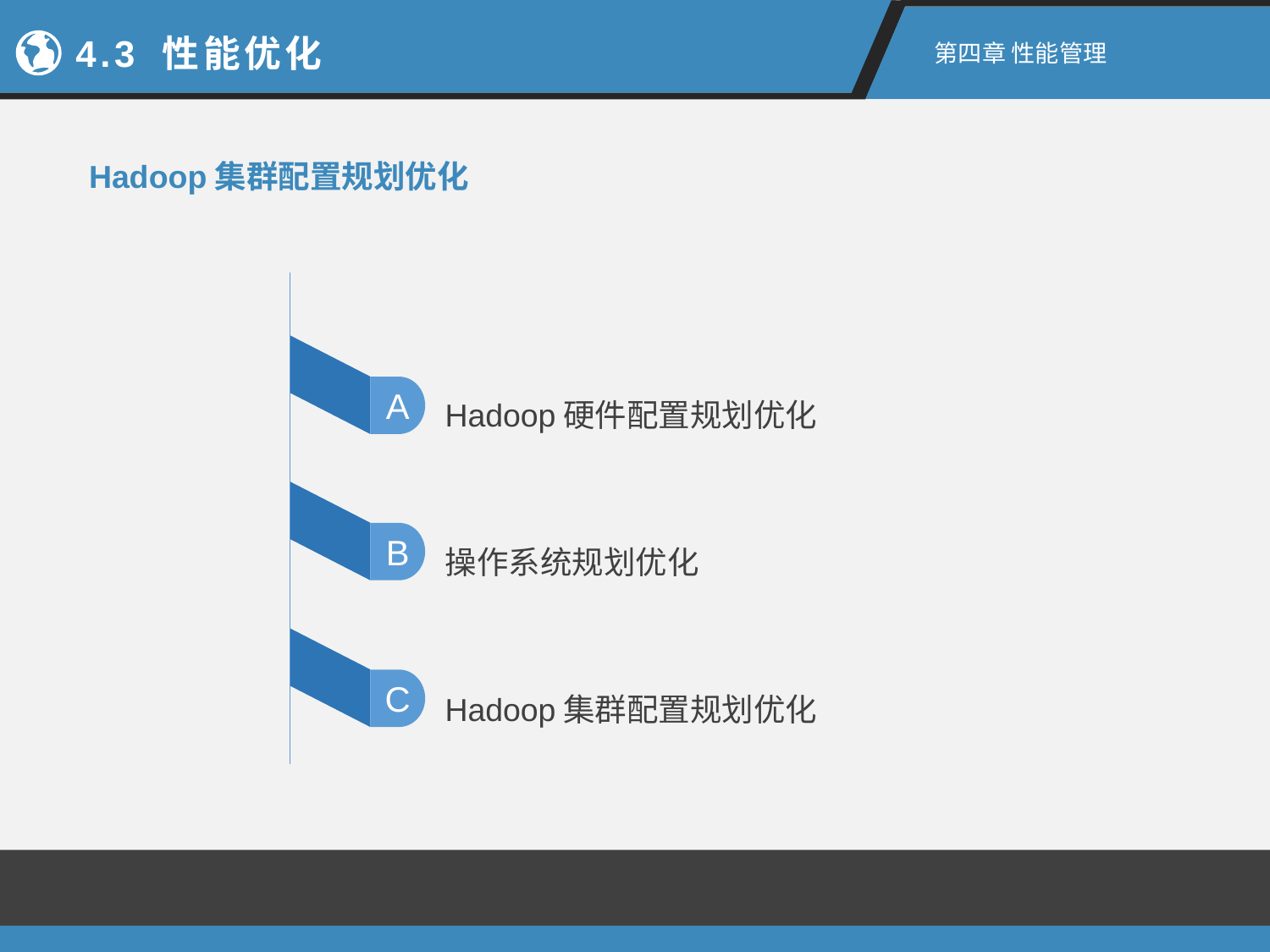

4.3 性能优化

第四章 性能管理
Hadoop集群配置规划优化

Hadoop硬件配置规划优化
A

操作系统规划优化
B

Hadoop集群配置规划优化
C